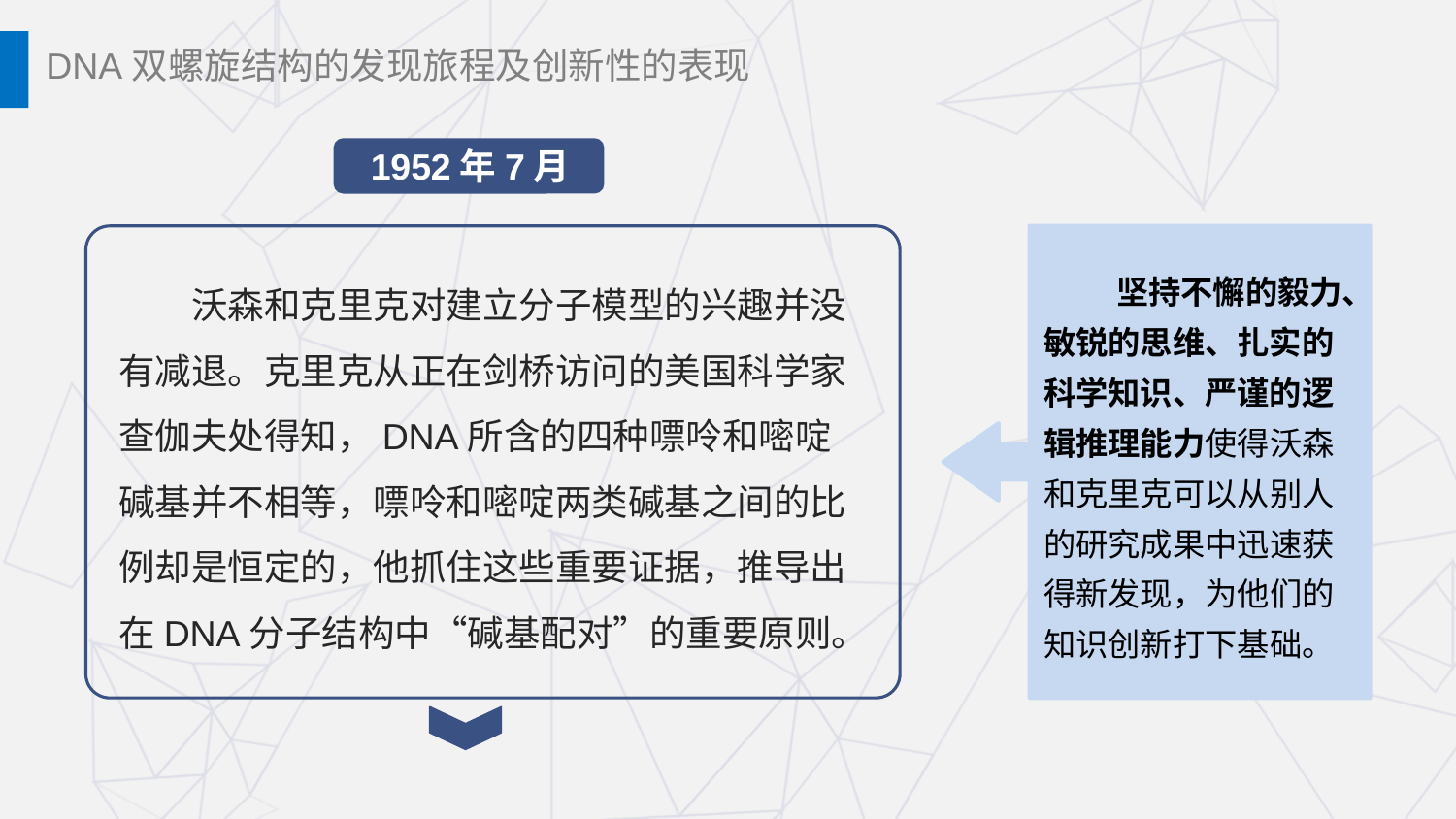

DNA双螺旋结构的发现旅程及创新性的表现

1952年7月
坚持不懈的毅力、敏锐的思维、扎实的科学知识、严谨的逻辑推理能力使得沃森和克里克可以从别人的研究成果中迅速获得新发现，为他们的知识创新打下基础。

沃森和克里克对建立分子模型的兴趣并没有减退。克里克从正在剑桥访问的美国科学家查伽夫处得知，DNA所含的四种嘌呤和嘧啶碱基并不相等，嘌呤和嘧啶两类碱基之间的比例却是恒定的，他抓住这些重要证据，推导出在DNA分子结构中“碱基配对”的重要原则。